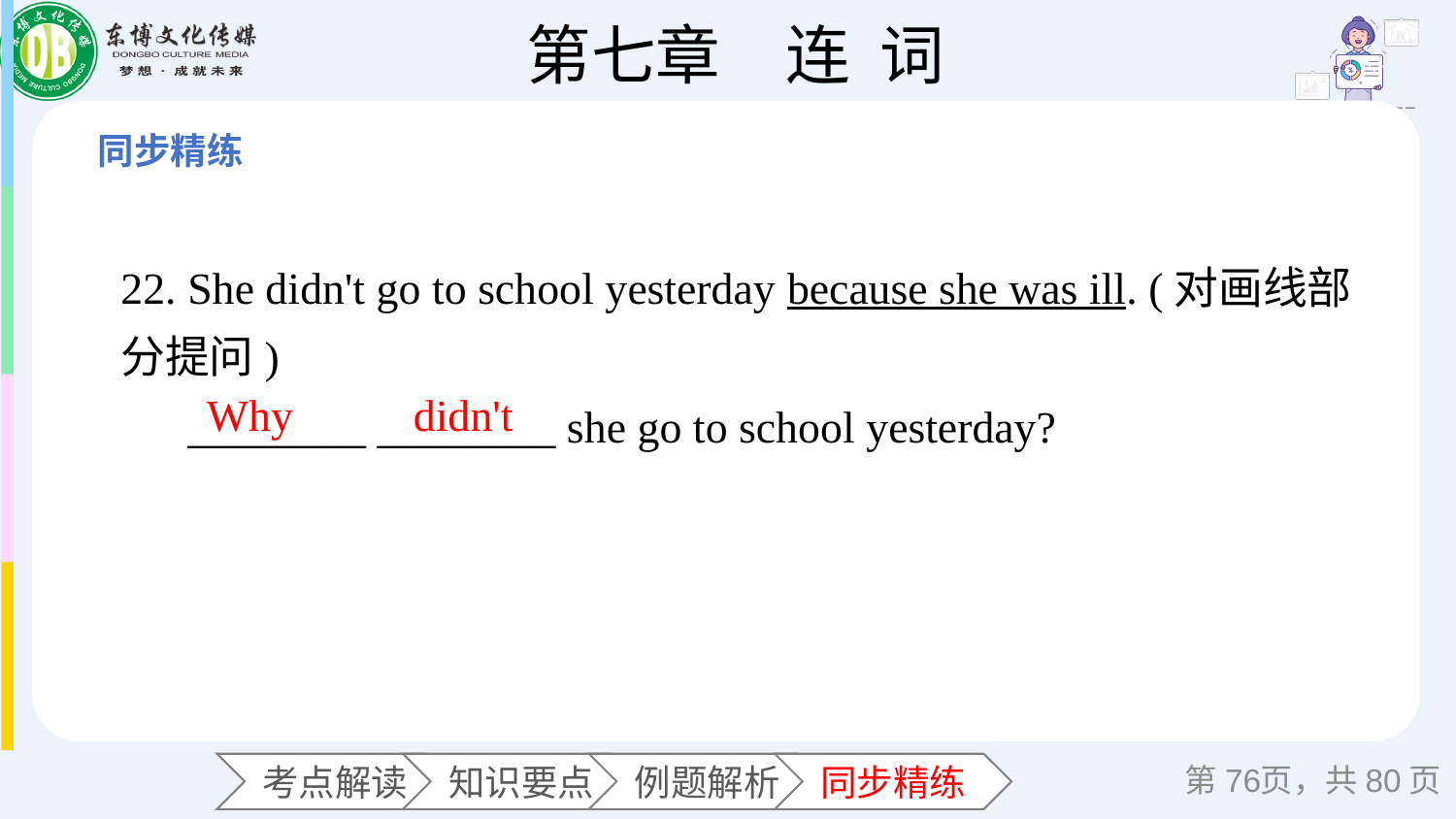

22. She didn't go to school yesterday because she was ill. (对画线部分提问)
      ________ ________ she go to school yesterday?
Why
didn't
第76页，共80页